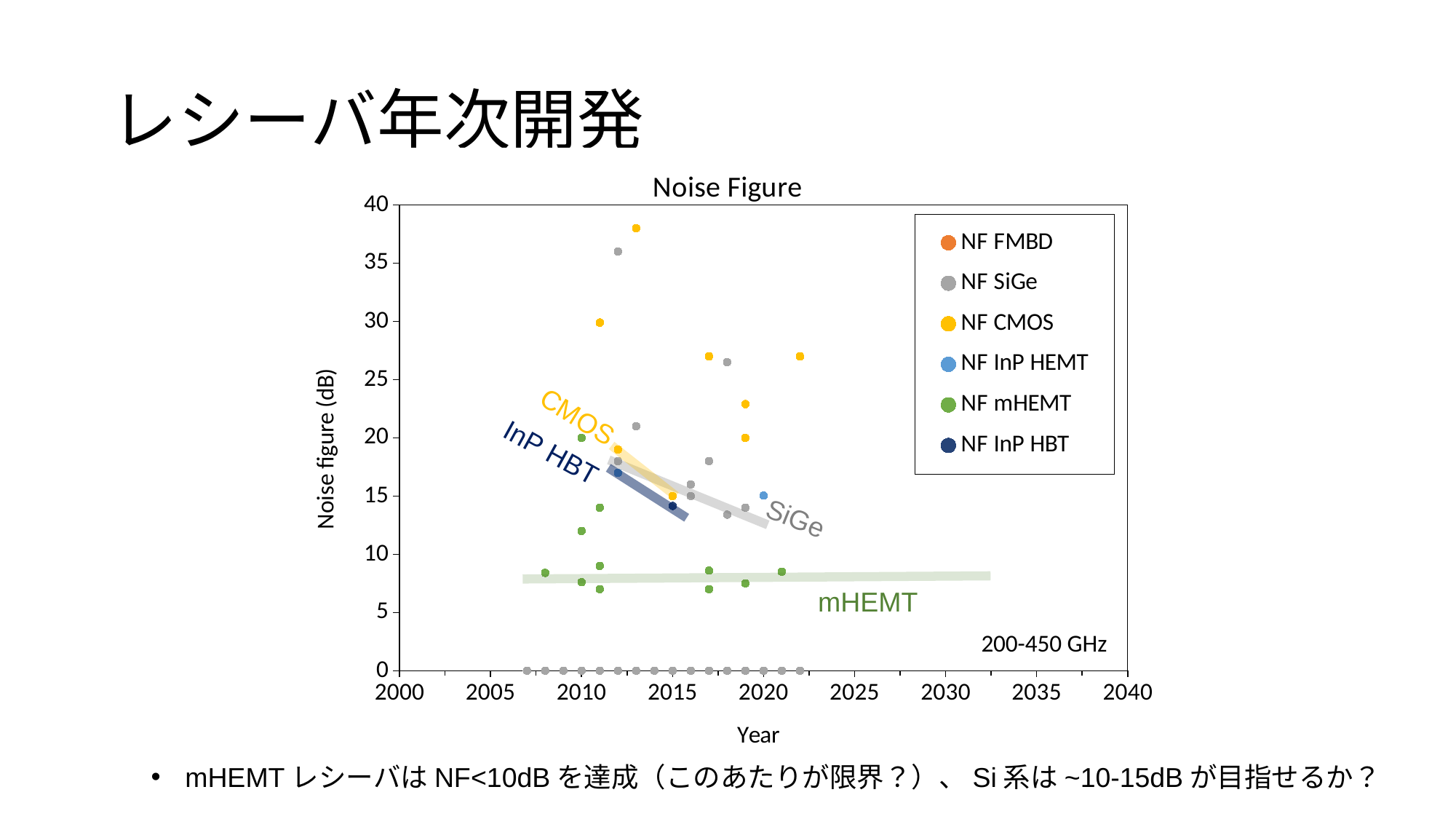

# レシーバ年次開発

### Chart: Noise Figure

| Category | NF FMBD | NF SiGe | NF CMOS | NF InP HEMT | NF mHEMT | NF InP HBT |
|---|---|---|---|---|---|---|
CMOS
InP HBT
SiGe
mHEMT
200-450 GHz
mHEMTレシーバはNF<10dBを達成（このあたりが限界？）、Si系は~10-15dBが目指せるか？